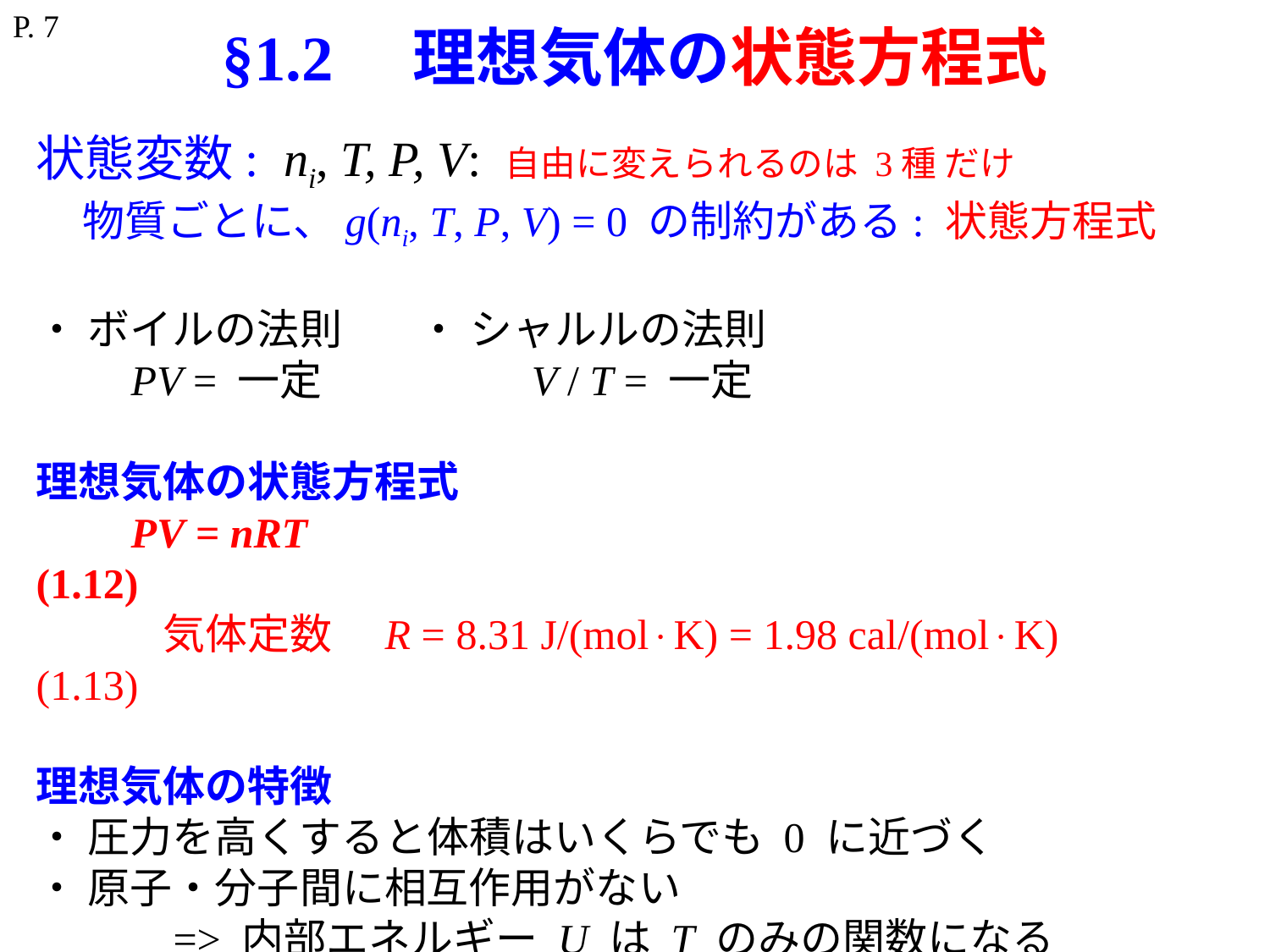

§1.2　理想気体の状態方程式
P. 7
状態変数:  ni, T, P, V: 自由に変えられるのは 3種 だけ
 　物質ごとに、g(ni, T, P, V) = 0 の制約がある: 状態方程式

・ ボイルの法則        ・ シャルルの法則
　　PV = 一定            　　V / T = 一定

理想気体の状態方程式
　　PV = nRT							(1.12)
　　　気体定数　R = 8.31 J/(mol⋅K) = 1.98 cal/(mol⋅K)	(1.13)

理想気体の特徴
・ 圧力を高くすると体積はいくらでも 0 に近づく
・ 原子・分子間に相互作用がない
　　　=> 内部エネルギー U は T のみの関数になる
　　　　　　　　　　　　　　　　　　　(P, V に依存しない)